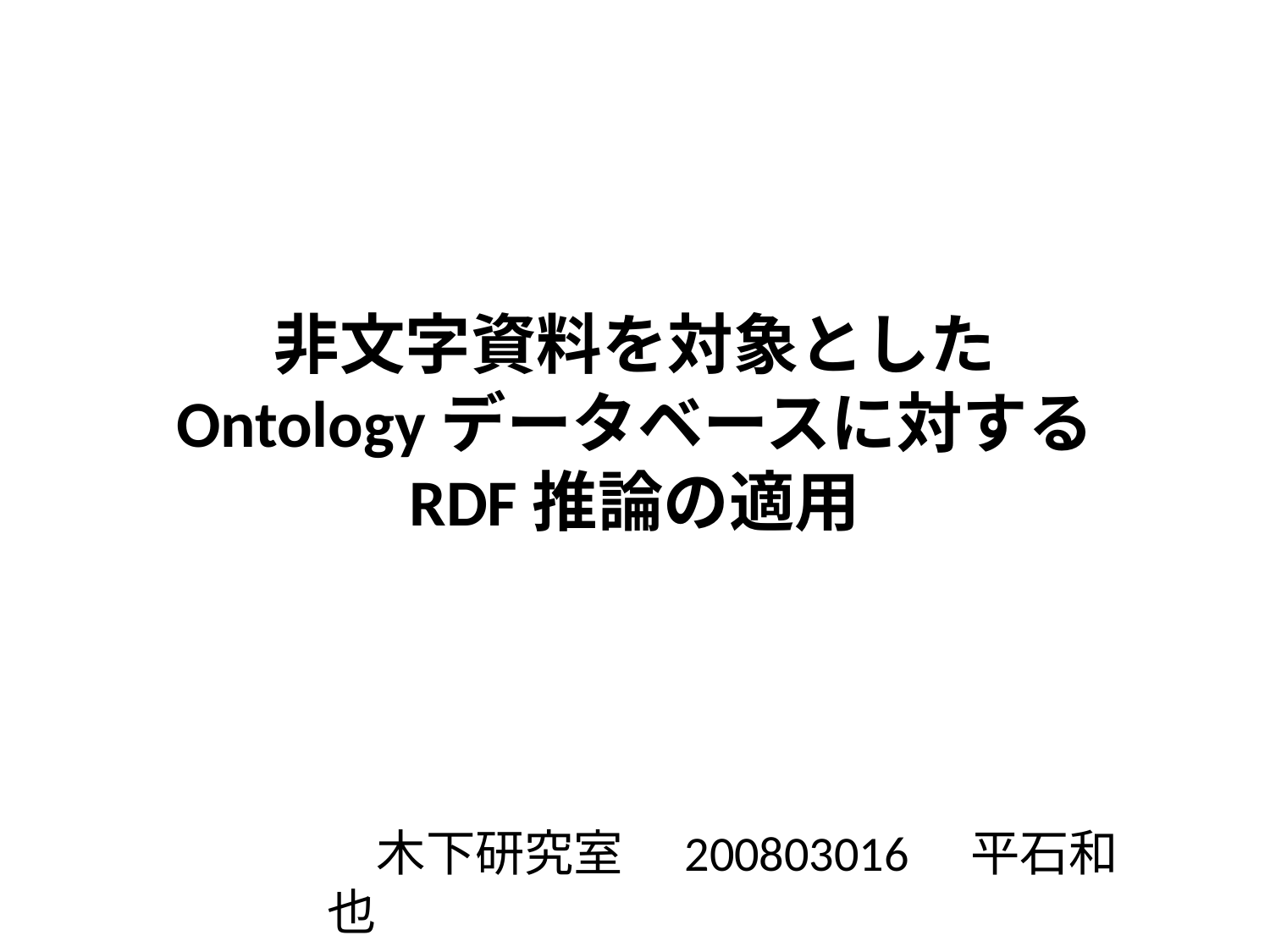

# 非文字資料を対象とした Ontologyデータベースに対する RDF推論の適用
　木下研究室　200803016　平石和也